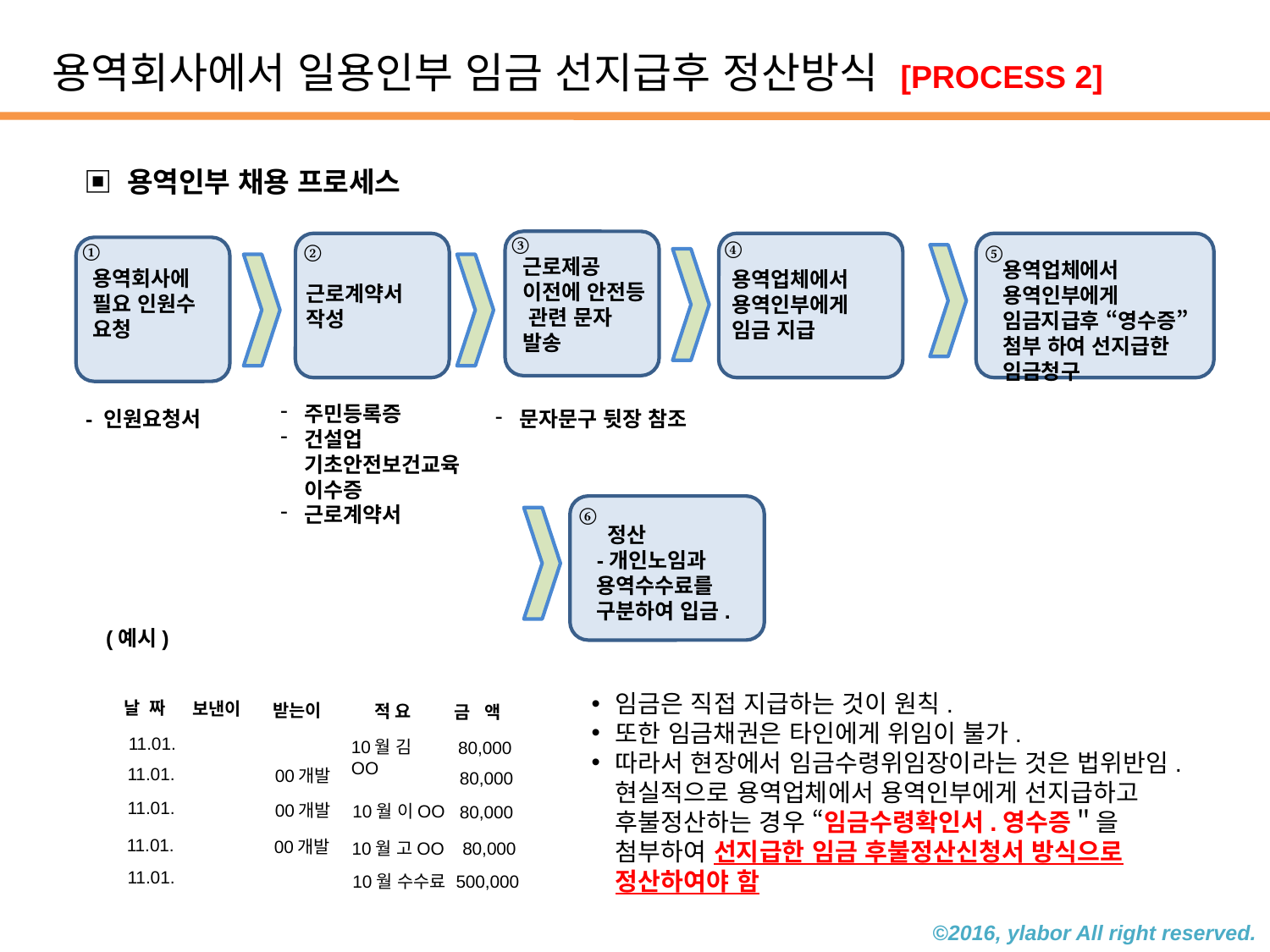

용역회사에서 일용인부 임금 선지급후 정산방식 [PROCESS 2]
▣ 용역인부 채용 프로세스
③
④

①
②

⑤

근로제공 이전에 안전등  관련 문자 발송

용역업체에서 용역인부에게 임금지급후 “영수증” 첨부 하여 선지급한 임금청구

용역회사에
필요 인원수
요청
용역업체에서 용역인부에게 임금 지급
근로계약서
작성
주민등록증
건설업 기초안전보건교육 이수증
근로계약서
문자문구 뒷장 참조
- 인원요청서
⑥

 정산
-개인노임과 용역수수료를 구분하여 입금.
(예시)
날  짜
보낸이
받는이
적 요
금   액
11.01.
10월 김OO
80,000
11.01.
00개발
80,000
11.01.
00개발
10월 이OO
80,000
11.01.
00개발
10월 고OO
80,000
11.01.
10월 수수료
500,000
임금은 직접 지급하는 것이 원칙.
또한 임금채권은 타인에게 위임이 불가.
따라서 현장에서 임금수령위임장이라는 것은 법위반임. 현실적으로 용역업체에서 용역인부에게 선지급하고 후불정산하는 경우 “임금수령확인서.영수증＂을 첨부하여 선지급한 임금 후불정산신청서 방식으로 정산하여야 함